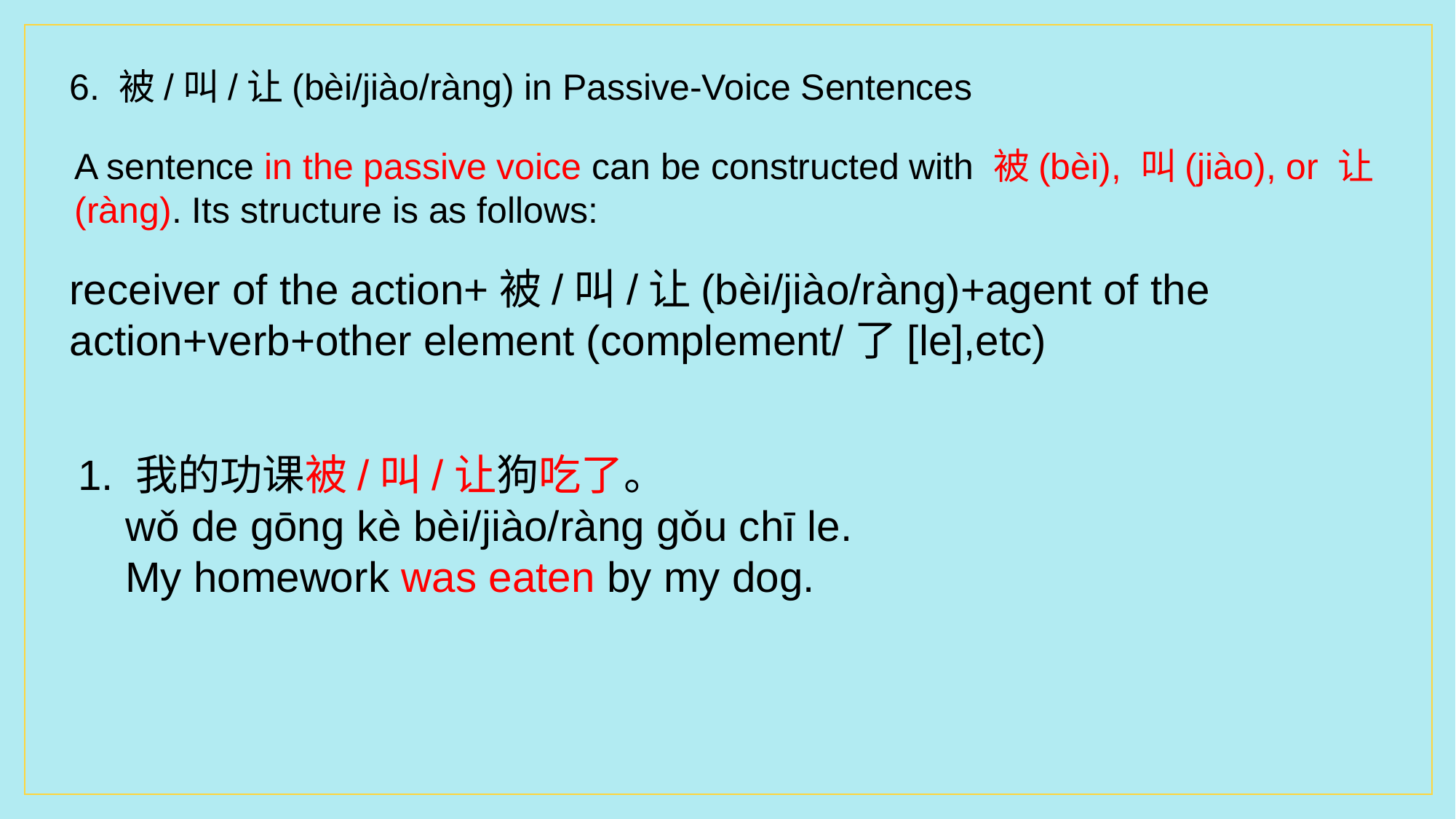

6. 被/叫/让(bèi/jiào/ràng) in Passive-Voice Sentences
A sentence in the passive voice can be constructed with 被(bèi), 叫(jiào), or 让(ràng). Its structure is as follows:
receiver of the action+被/叫/让(bèi/jiào/ràng)+agent of the action+verb+other element (complement/了[le],etc)
1. 我的功课被/叫/让狗吃了。
    wǒ de gōng kè bèi/jiào/ràng gǒu chī le.
    My homework was eaten by my dog.